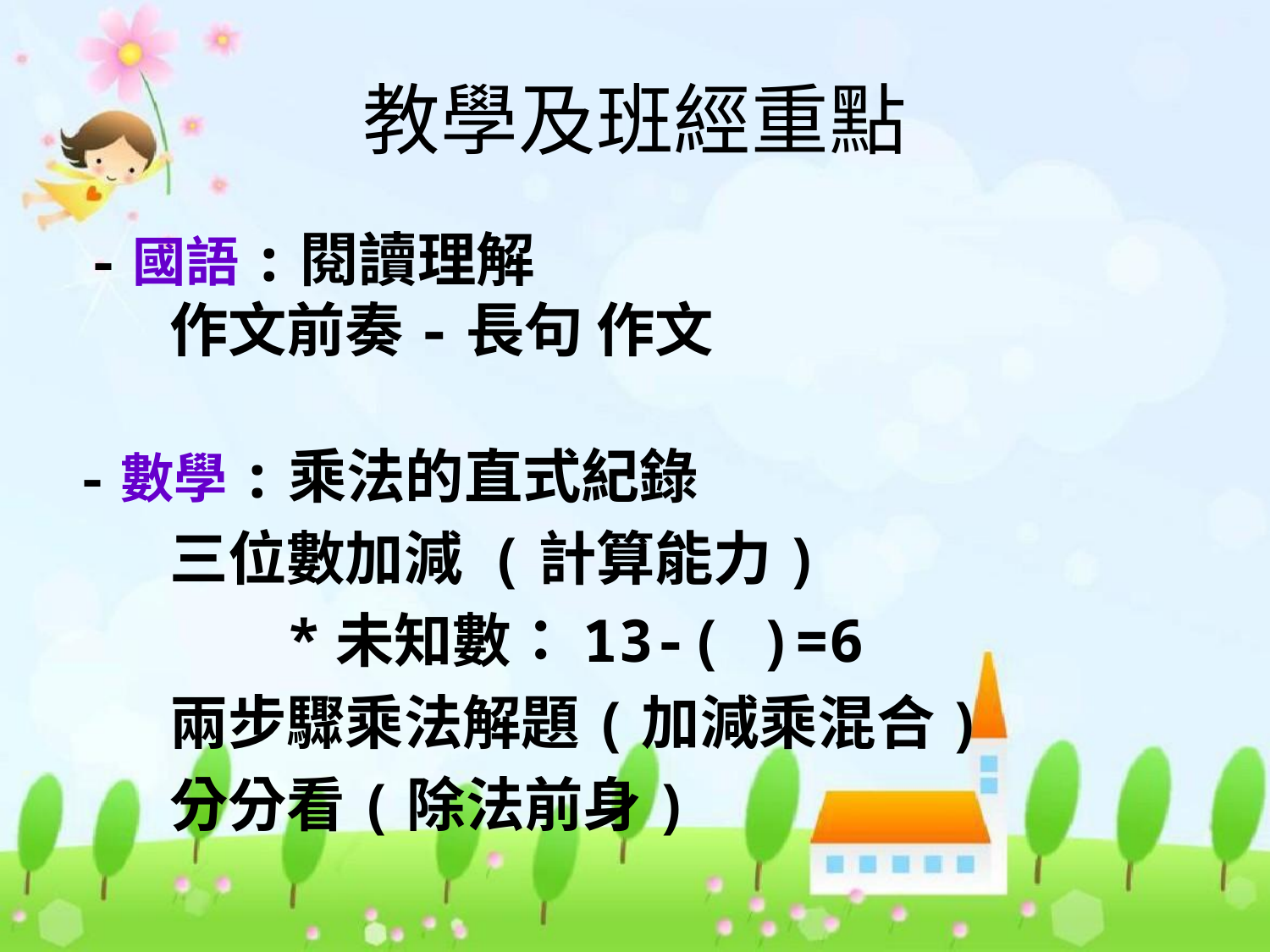

# 教學及班經重點

  -國語:閱讀理解
      作文前奏-長句 作文

-數學:乘法的直式紀錄
      三位數加減 (計算能力)
      *未知數：13-( )=6
      兩步驟乘法解題(加減乘混合)
      分分看(除法前身)